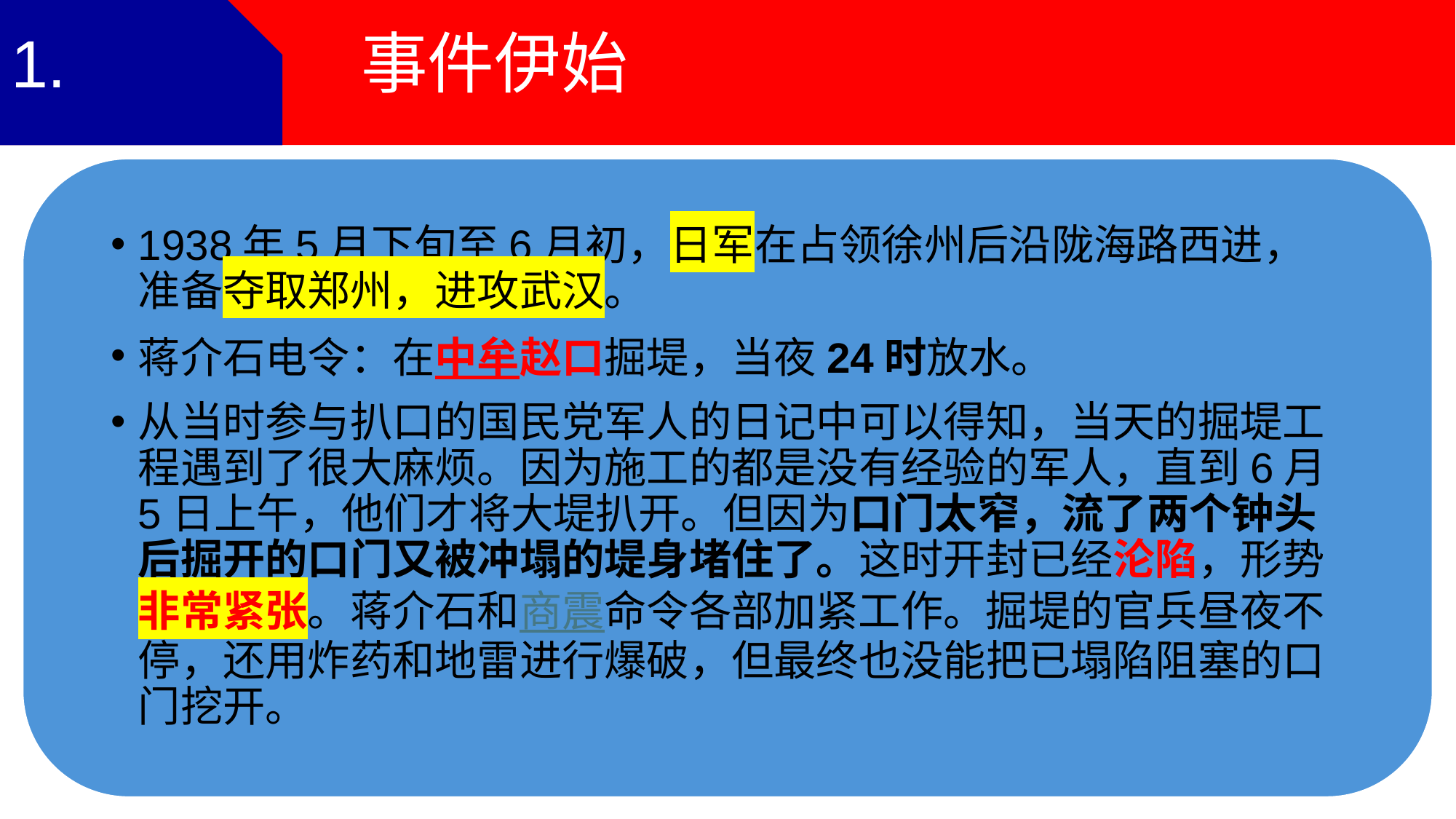

# 1.               事件伊始

1938年5月下旬至6月初，日军在占领徐州后沿陇海路西进，准备夺取郑州，进攻武汉。
蒋介石电令：在中牟赵口掘堤，当夜24时放水。
从当时参与扒口的国民党军人的日记中可以得知，当天的掘堤工程遇到了很大麻烦。因为施工的都是没有经验的军人，直到6月5日上午，他们才将大堤扒开。但因为口门太窄，流了两个钟头后掘开的口门又被冲塌的堤身堵住了。这时开封已经沦陷，形势非常紧张。蒋介石和商震命令各部加紧工作。掘堤的官兵昼夜不停，还用炸药和地雷进行爆破，但最终也没能把已塌陷阻塞的口门挖开。